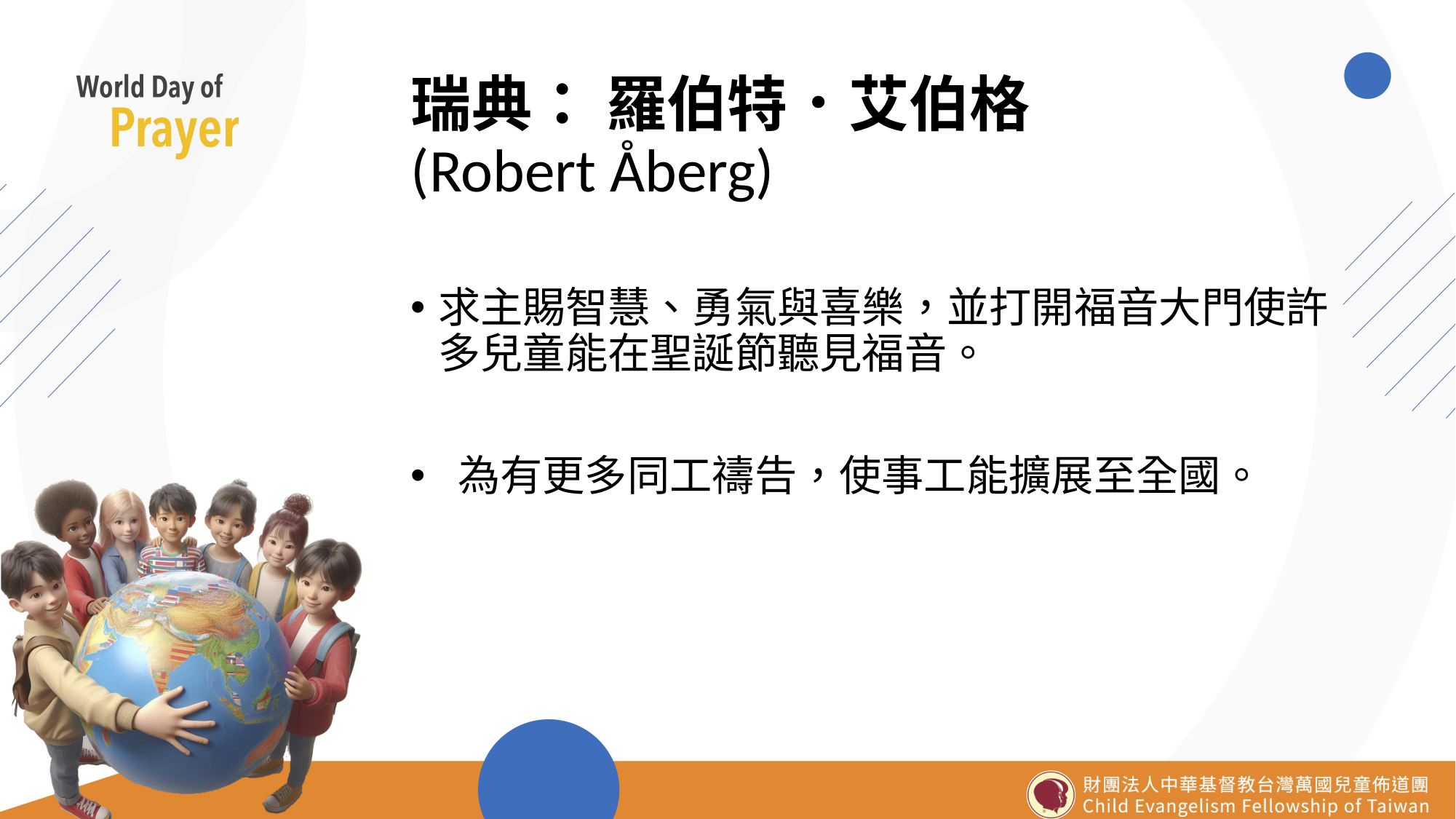

# 瑞典： 羅伯特．艾伯格 (Robert Åberg)
求主賜智慧、勇氣與喜樂，並打開福音大門使許多兒童能在聖誕節聽見福音。

 為有更多同工禱告，使事工能擴展至全國。